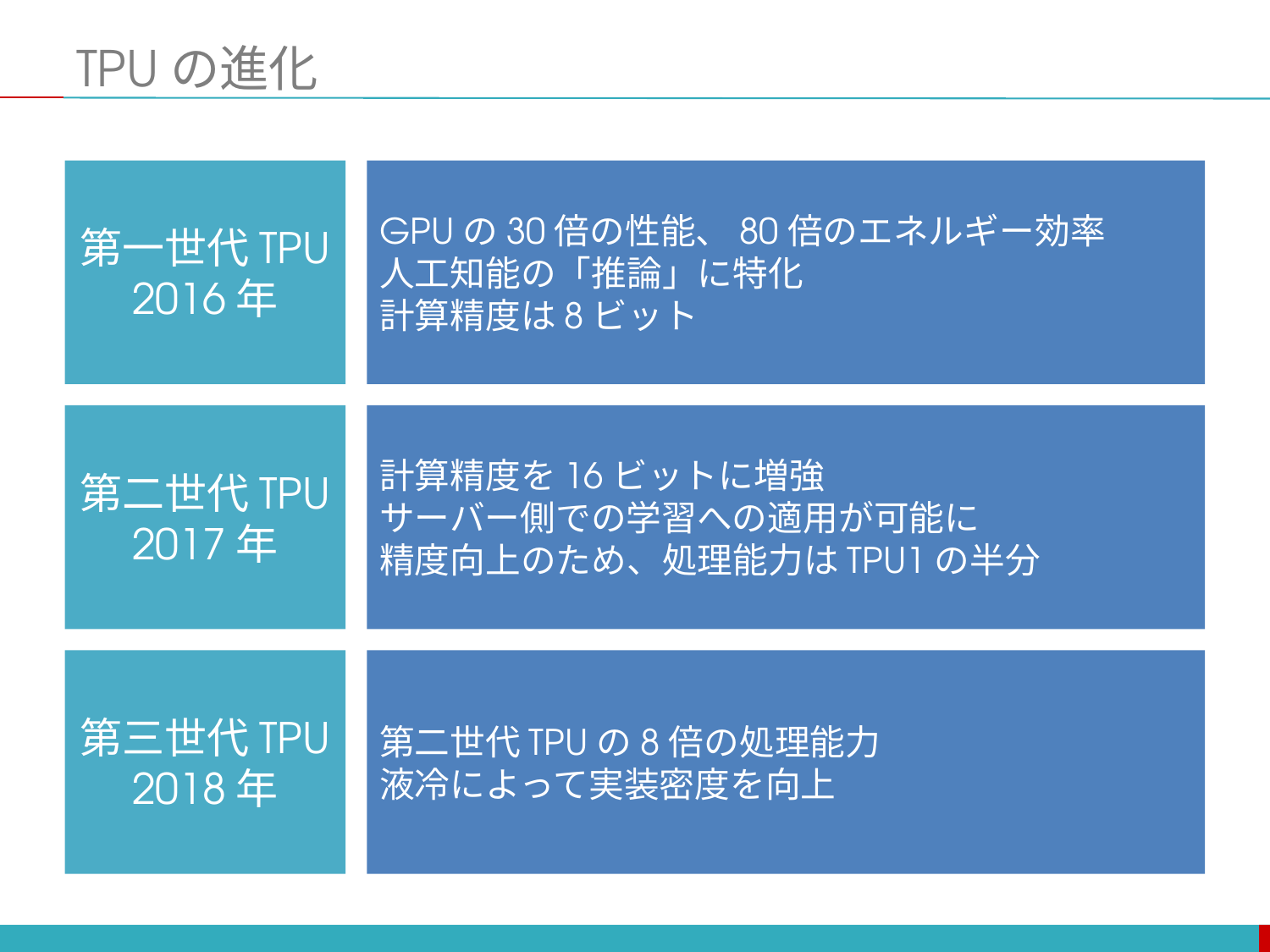

# TPUの進化
第一世代TPU
2016年
GPUの30倍の性能、80倍のエネルギー効率
人工知能の「推論」に特化
計算精度は8ビット
第二世代TPU
2017年
計算精度を16ビットに増強
サーバー側での学習への適用が可能に
精度向上のため、処理能力はTPU1の半分
第三世代TPU
2018年
第二世代TPUの8倍の処理能力
液冷によって実装密度を向上